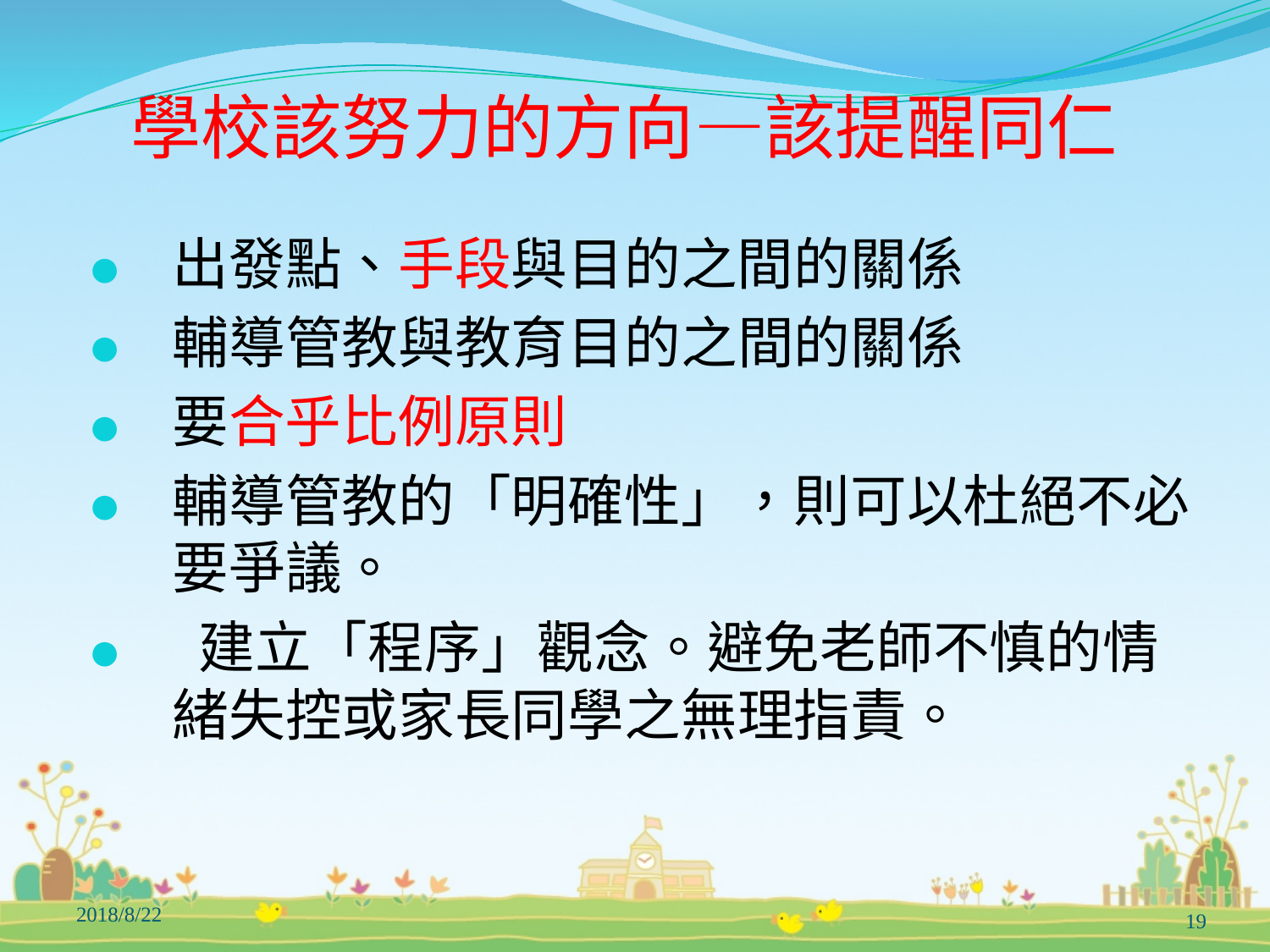

# 學校該努力的方向—該提醒同仁
出發點、手段與目的之間的關係
輔導管教與教育目的之間的關係
要合乎比例原則
輔導管教的「明確性」，則可以杜絕不必要爭議。
 建立「程序」觀念。避免老師不慎的情緒失控或家長同學之無理指責。
2018/8/22
19